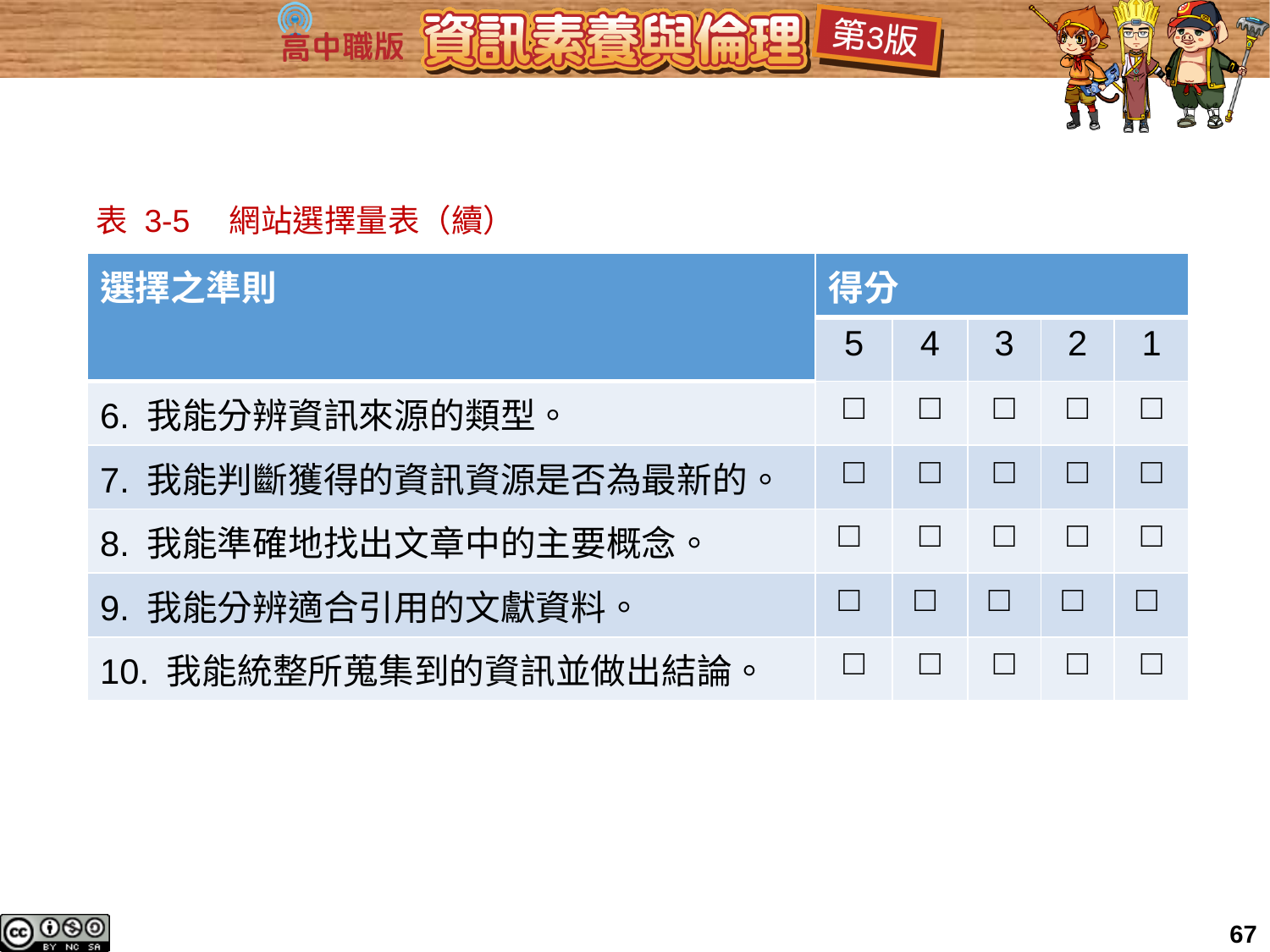

# 表 3-5　網站選擇量表（續）
| 選擇之準則 | 得分 |  |  |  |  |
| --- | --- | --- | --- | --- | --- |
|  | 5 | 4 | 3 | 2 | 1 |
| 6. 我能分辨資訊來源的類型。 | □ | □ | □ | □ | □ |
| 7. 我能判斷獲得的資訊資源是否為最新的。 | □ | □ | □ | □ | □ |
| 8. 我能準確地找出文章中的主要概念。 | □ | □ | □ | □ | □ |
| 9. 我能分辨適合引用的文獻資料。 | □ | □ | □ | □ | □ |
| 10. 我能統整所蒐集到的資訊並做出結論。 | □ | □ | □ | □ | □ |
67